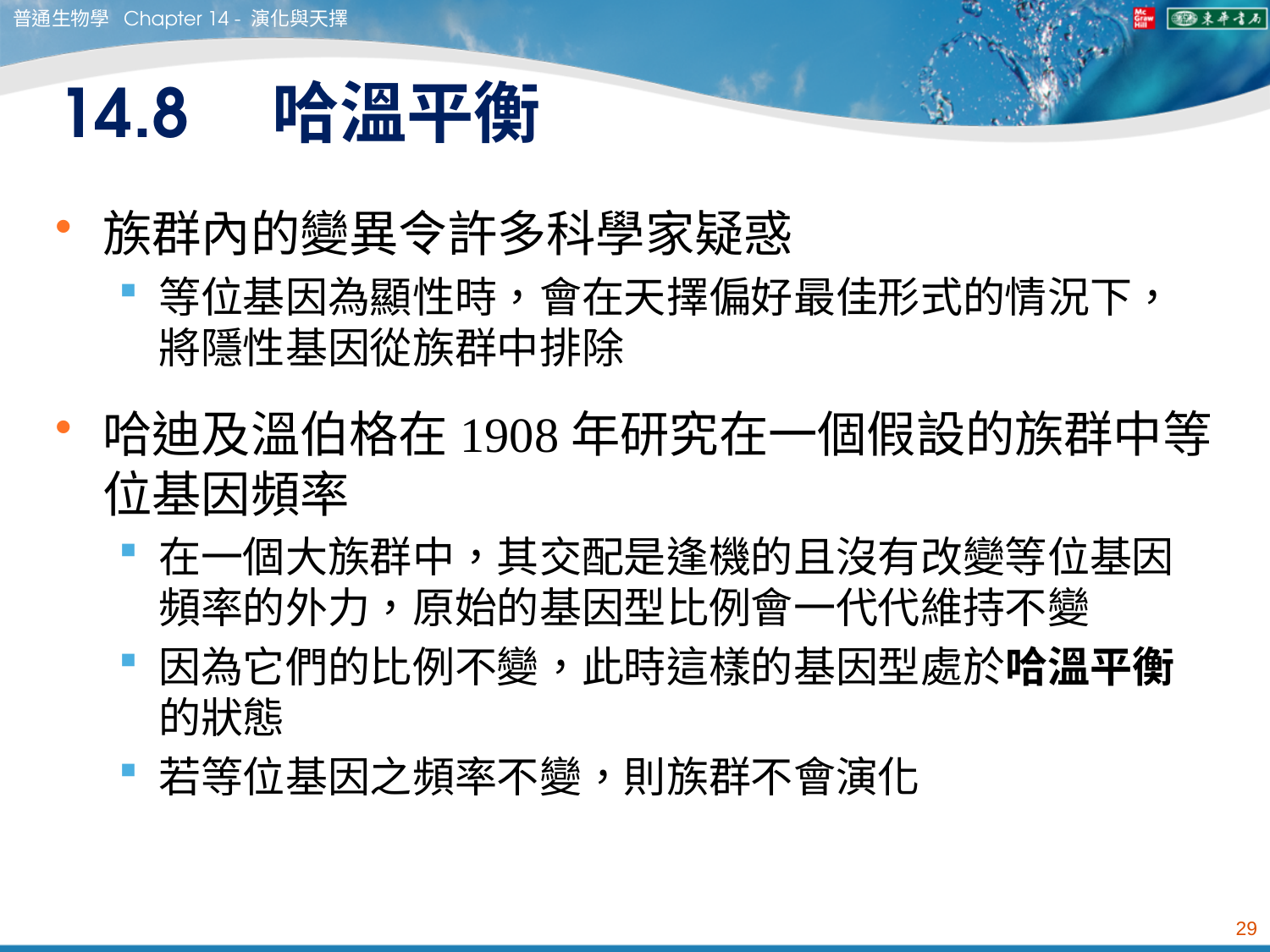

普通生物學  Chapter 14 - 演化與天擇
# 14.8　哈溫平衡
族群內的變異令許多科學家疑惑
等位基因為顯性時，會在天擇偏好最佳形式的情況下，將隱性基因從族群中排除
哈迪及溫伯格在1908年研究在一個假設的族群中等位基因頻率
在一個大族群中，其交配是逢機的且沒有改變等位基因頻率的外力，原始的基因型比例會一代代維持不變
因為它們的比例不變，此時這樣的基因型處於哈溫平衡的狀態
若等位基因之頻率不變，則族群不會演化
29